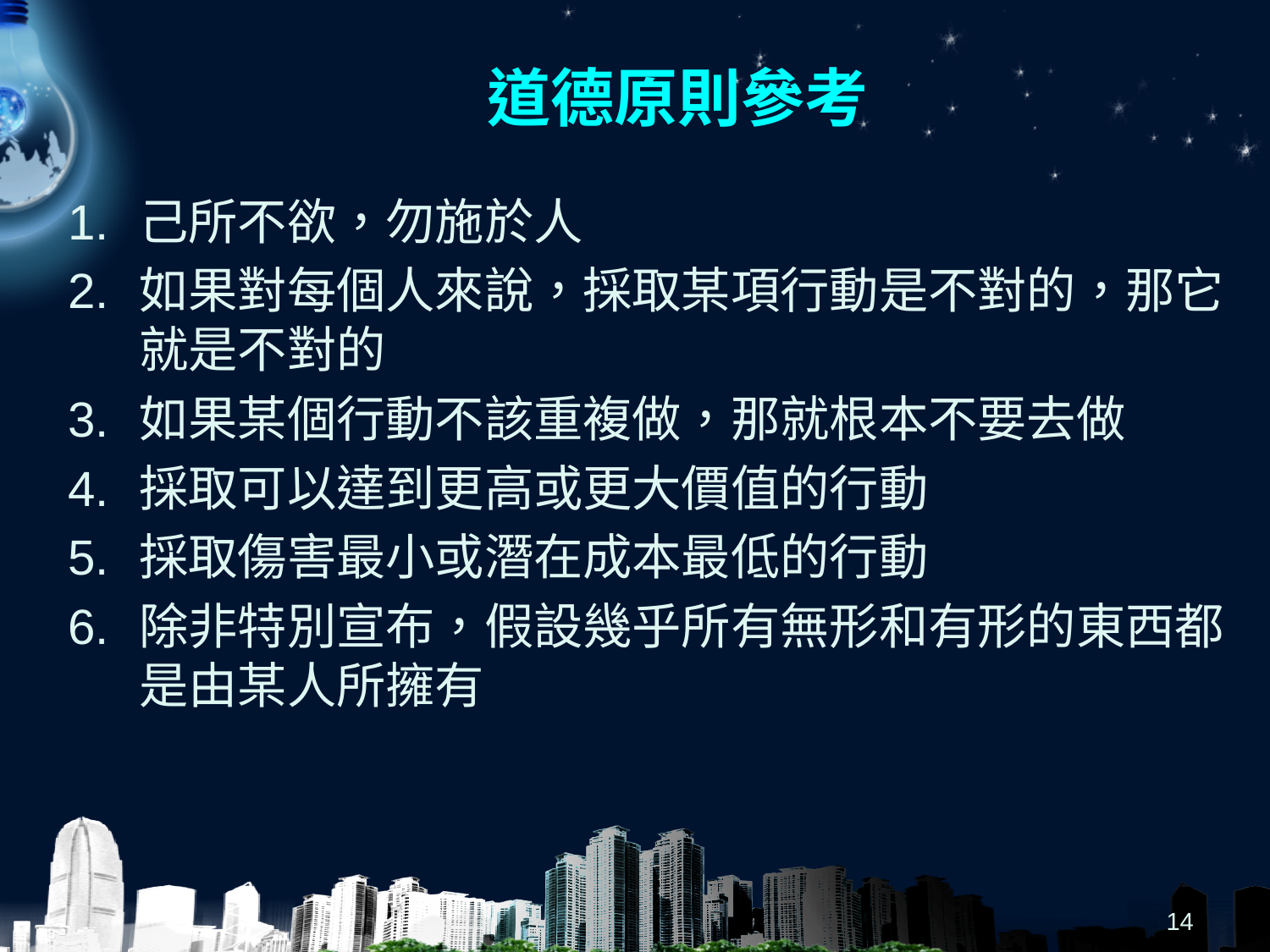

# 道德原則參考
己所不欲，勿施於人
如果對每個人來說，採取某項行動是不對的，那它就是不對的
如果某個行動不該重複做，那就根本不要去做
採取可以達到更高或更大價值的行動
採取傷害最小或潛在成本最低的行動
除非特別宣布，假設幾乎所有無形和有形的東西都是由某人所擁有
14